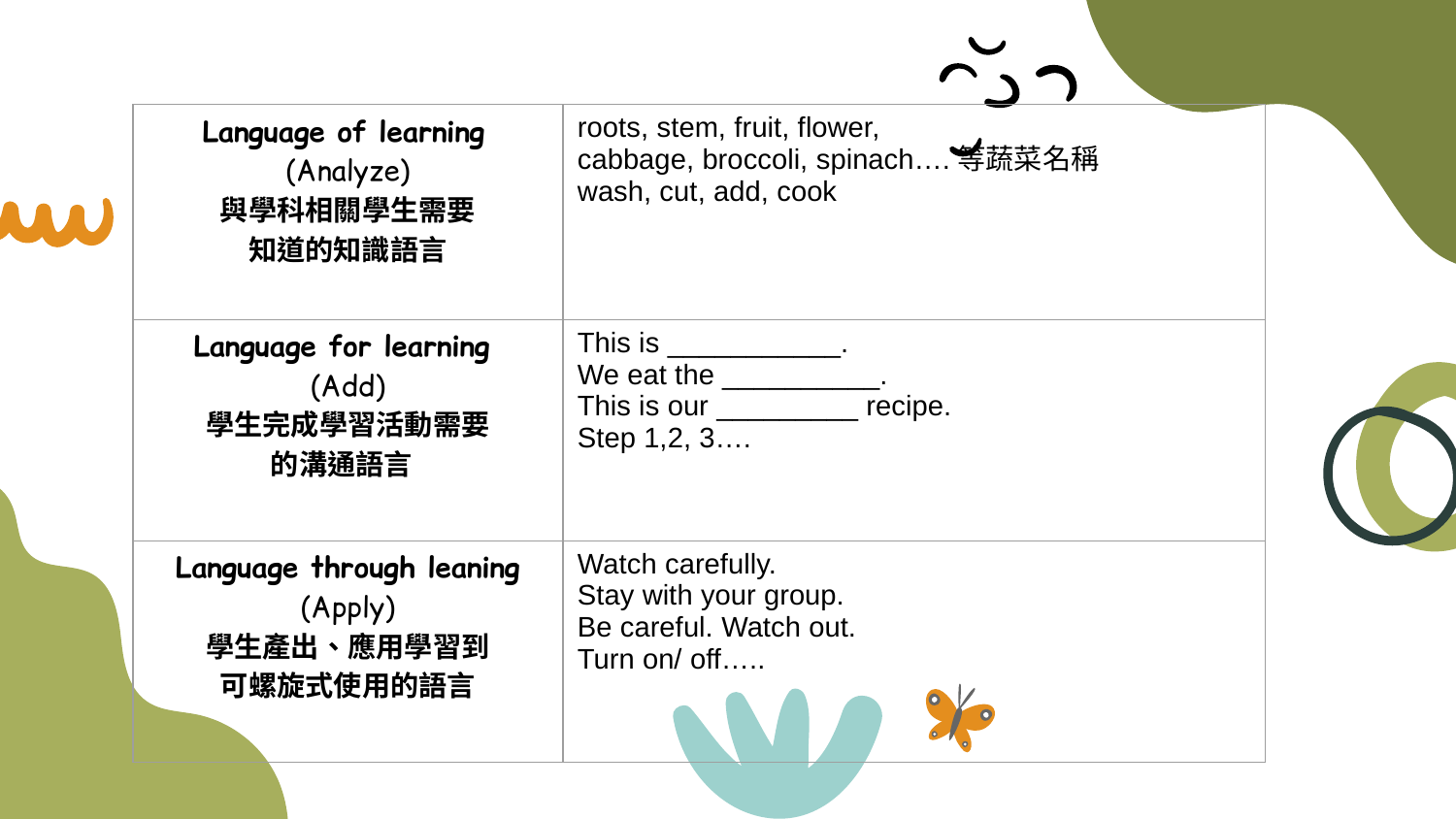

| Language of learning (Analyze) 與學科相關學生需要 知道的知識語言 | roots, stem, fruit, flower, cabbage, broccoli, spinach….等蔬菜名稱 wash, cut, add, cook |
| --- | --- |
| Language for learning (Add) 學生完成學習活動需要 的溝通語言 | This is \_\_\_\_\_\_\_\_\_\_\_. We eat the \_\_\_\_\_\_\_\_\_\_. This is our \_\_\_\_\_\_\_\_\_ recipe. Step 1,2, 3…. |
| Language through leaning (Apply) 學生產出、應用學習到 可螺旋式使用的語言 | Watch carefully. Stay with your group. Be careful. Watch out. Turn on/ off….. |